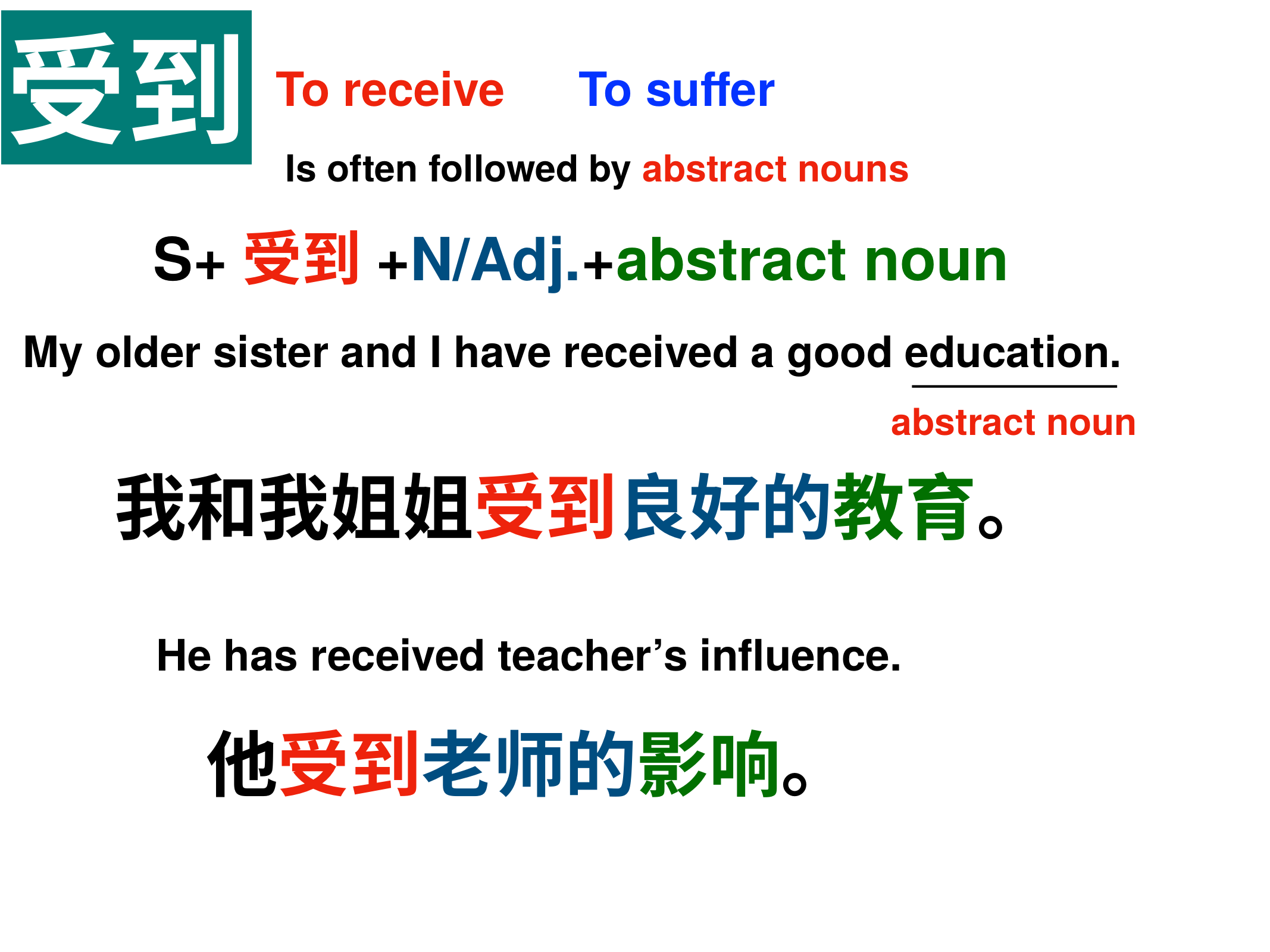

受到
To receive
To suffer
Is often followed by abstract nouns
S+受到+N/Adj.+abstract noun
My older sister and I have received a good education.

abstract noun
我和我姐姐受到良好的教育。
He has received teacher’s influence.
他受到老师的影响。